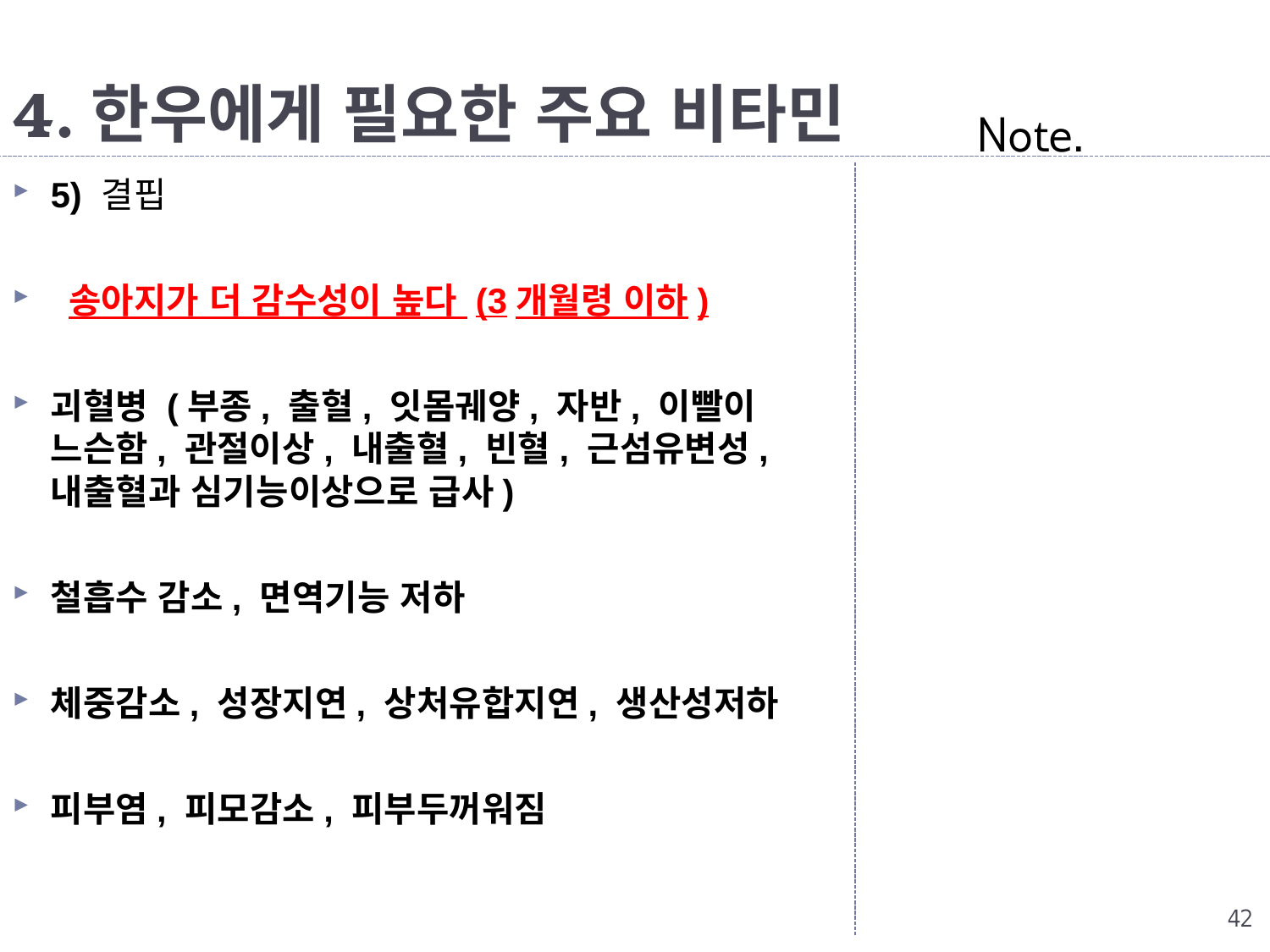

# 4.한우에게 필요한 주요 비타민
Note.

5) 결핍

 송아지가 더 감수성이 높다 (3개월령 이하)

괴혈병 (부종, 출혈, 잇몸궤양, 자반, 이빨이 느슨함, 관절이상, 내출혈, 빈혈, 근섬유변성, 내출혈과 심기능이상으로 급사)

철흡수 감소, 면역기능 저하

체중감소, 성장지연, 상처유합지연, 생산성저하

피부염, 피모감소, 피부두꺼워짐
42